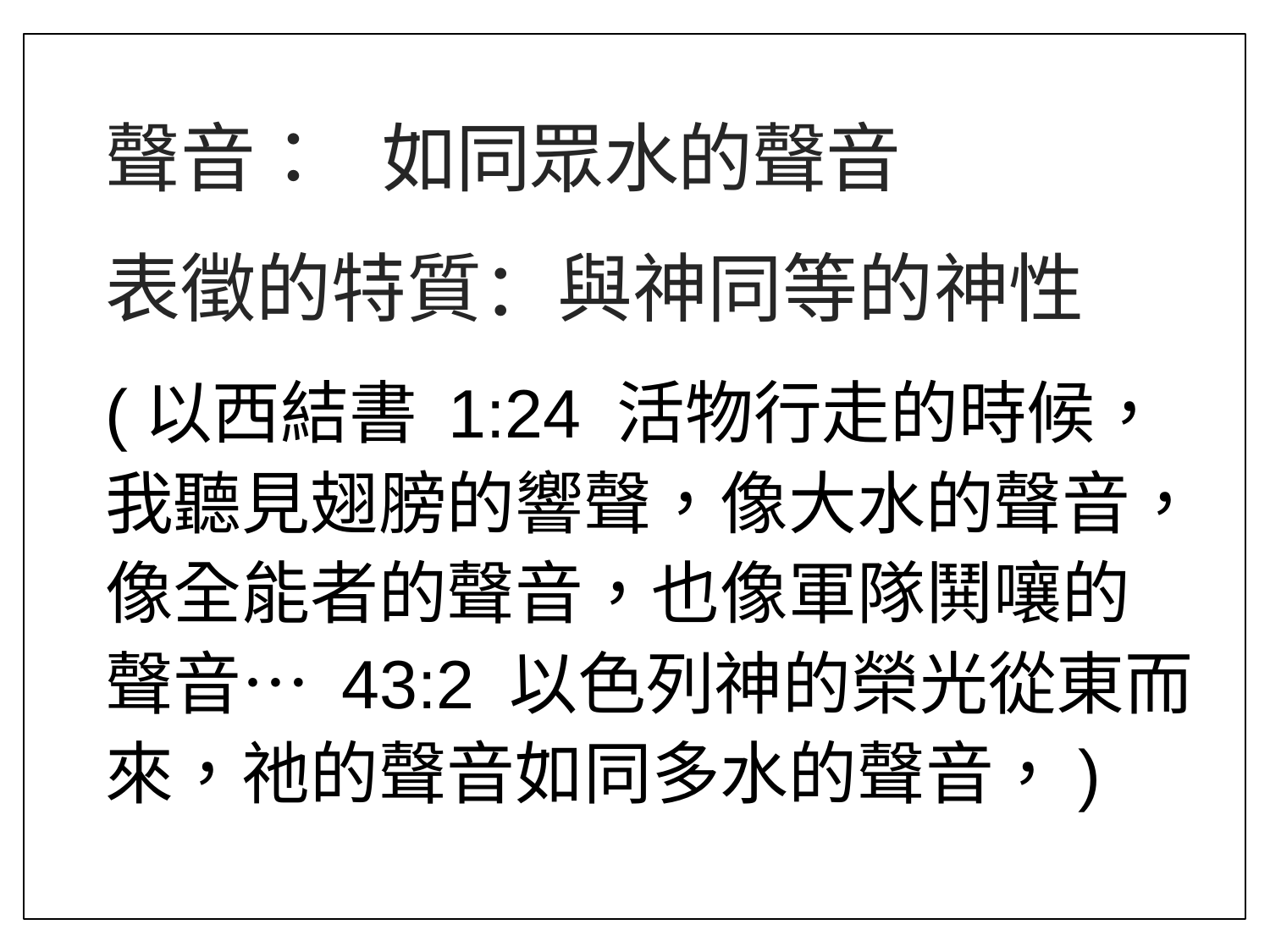

聲音：   如同眾水的聲音
表徵的特質：與神同等的神性
(以西結書 1:24 活物行走的時候，我聽見翅膀的響聲，像大水的聲音，像全能者的聲音，也像軍隊鬨嚷的聲音… 43:2 以色列神的榮光從東而來，祂的聲音如同多水的聲音，)